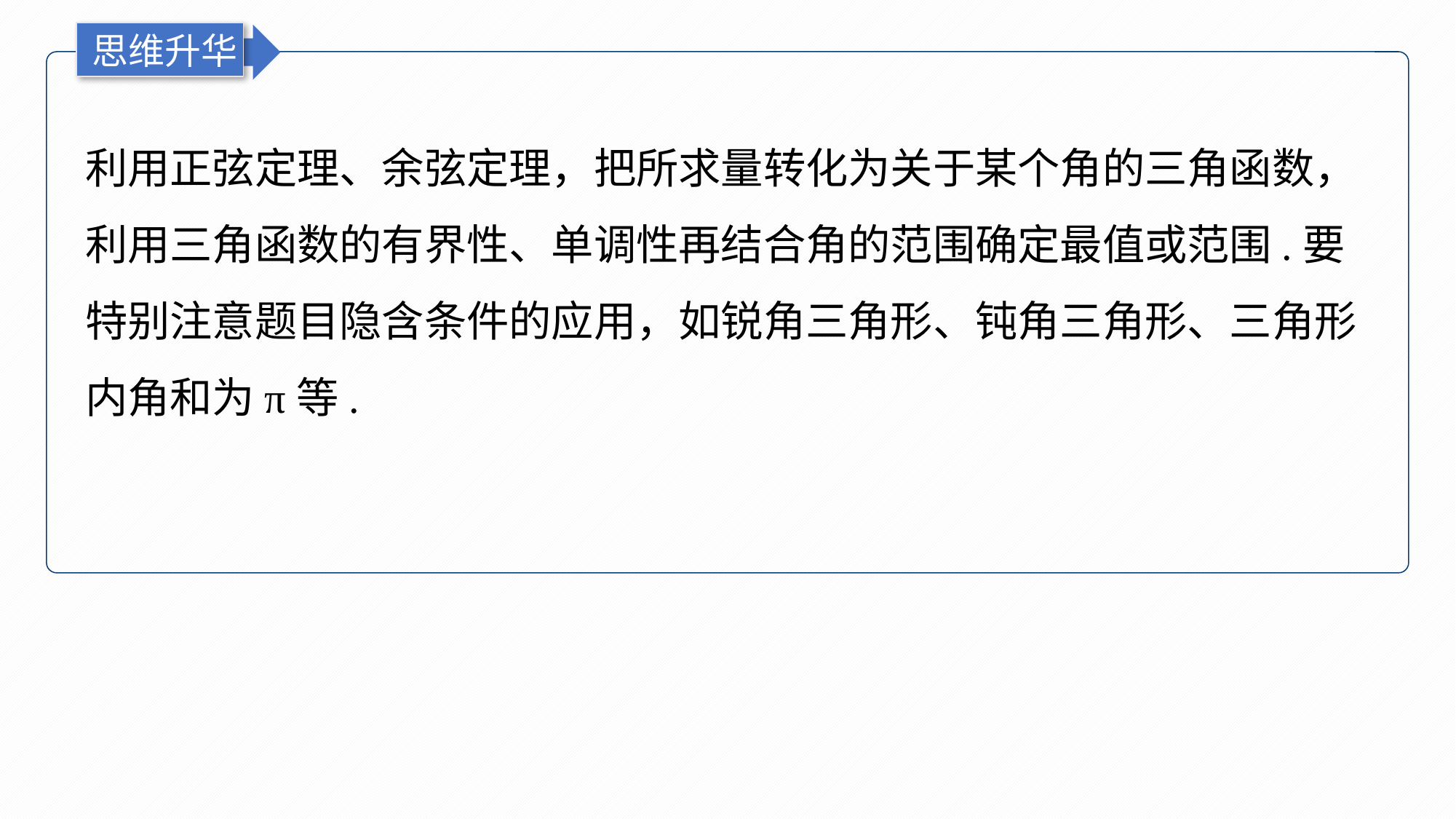

思维升华

利用正弦定理、余弦定理，把所求量转化为关于某个角的三角函数，利用三角函数的有界性、单调性再结合角的范围确定最值或范围.要特别注意题目隐含条件的应用，如锐角三角形、钝角三角形、三角形内角和为π等.